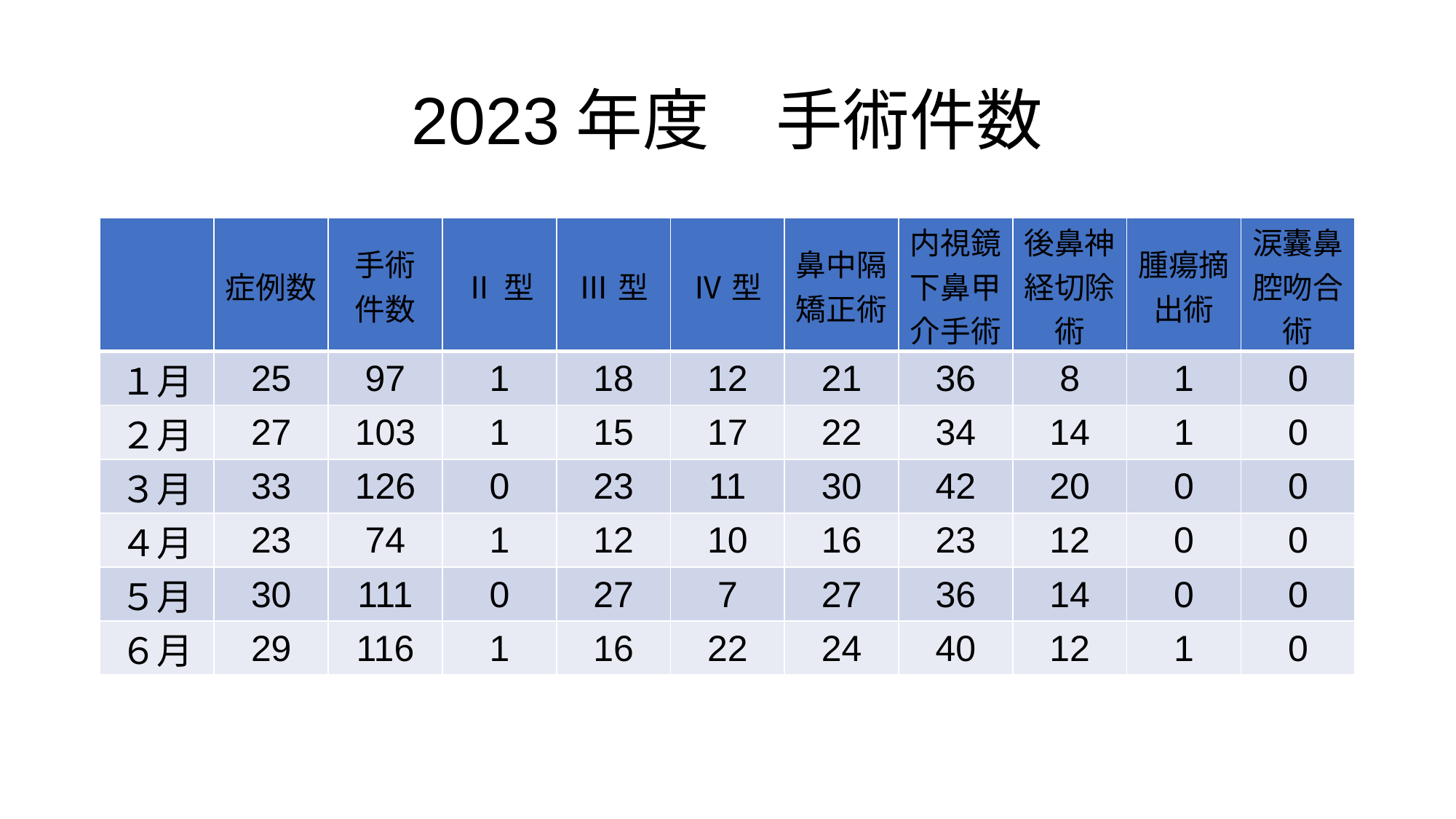

# 2023年度　手術件数
|  | 症例数 | 手術 件数 | Ⅱ型 | Ⅲ型 | Ⅳ型 | 鼻中隔矯正術 | 内視鏡下鼻甲介手術 | 後鼻神経切除術 | 腫瘍摘出術 | 涙囊鼻腔吻合術 |
| --- | --- | --- | --- | --- | --- | --- | --- | --- | --- | --- |
| １月 | 25 | 97 | 1 | 18 | 12 | 21 | 36 | 8 | 1 | 0 |
| ２月 | 27 | 103 | 1 | 15 | 17 | 22 | 34 | 14 | 1 | 0 |
| ３月 | 33 | 126 | 0 | 23 | 11 | 30 | 42 | 20 | 0 | 0 |
| ４月 | 23 | 74 | 1 | 12 | 10 | 16 | 23 | 12 | 0 | 0 |
| ５月 | 30 | 111 | 0 | 27 | 7 | 27 | 36 | 14 | 0 | 0 |
| ６月 | 29 | 116 | 1 | 16 | 22 | 24 | 40 | 12 | 1 | 0 |